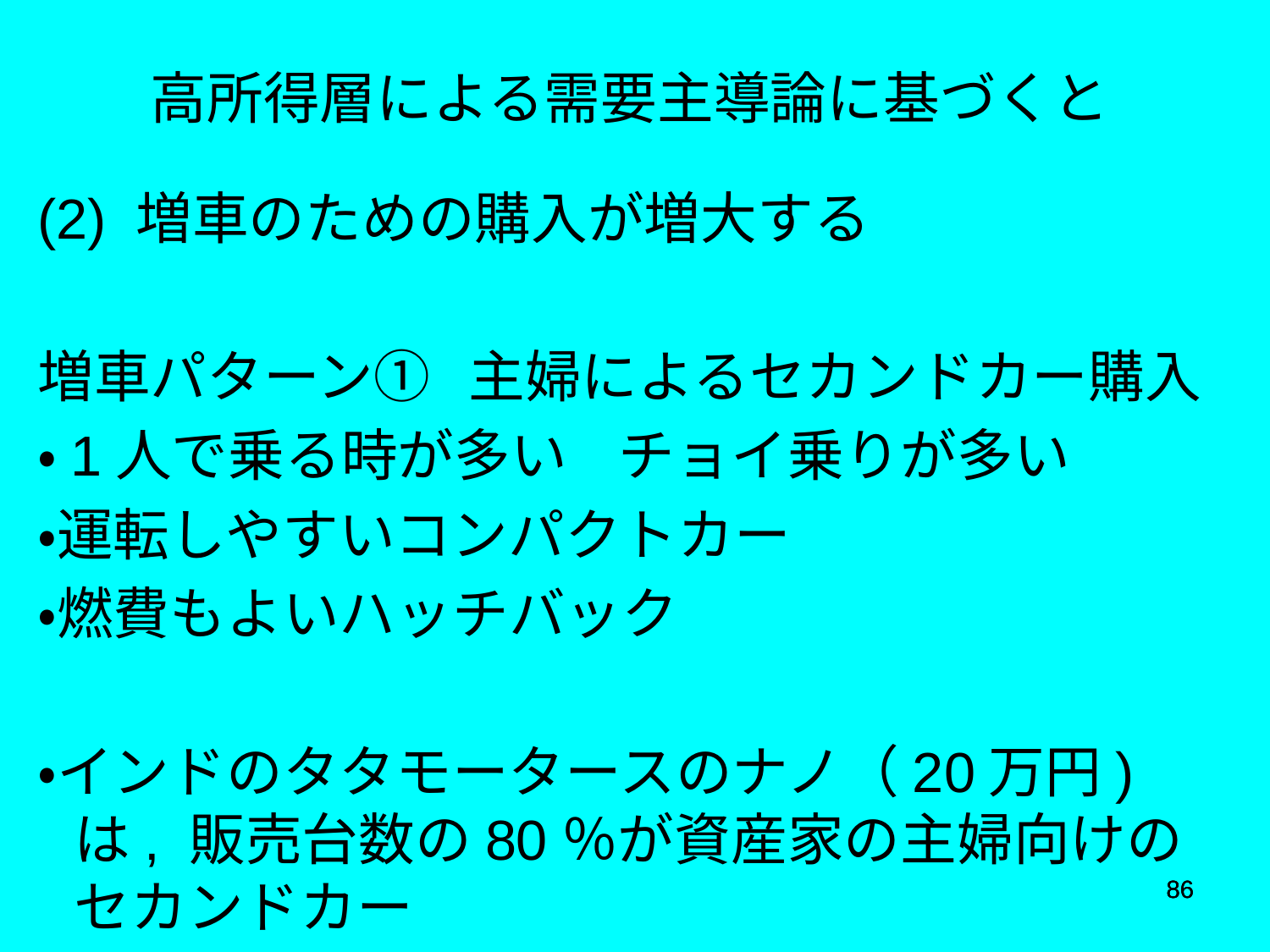

高所得層による需要主導論に基づくと
(2) 増車のための購入が増大する

増車パターン①   主婦によるセカンドカー購入
・1人で乗る時が多い    チョイ乗りが多い
・運転しやすいコンパクトカー
・燃費もよいハッチバック

・インドのタタモータースのナノ（20万円)は, 販売台数の80％が資産家の主婦向けのセカンドカー
86
86
86